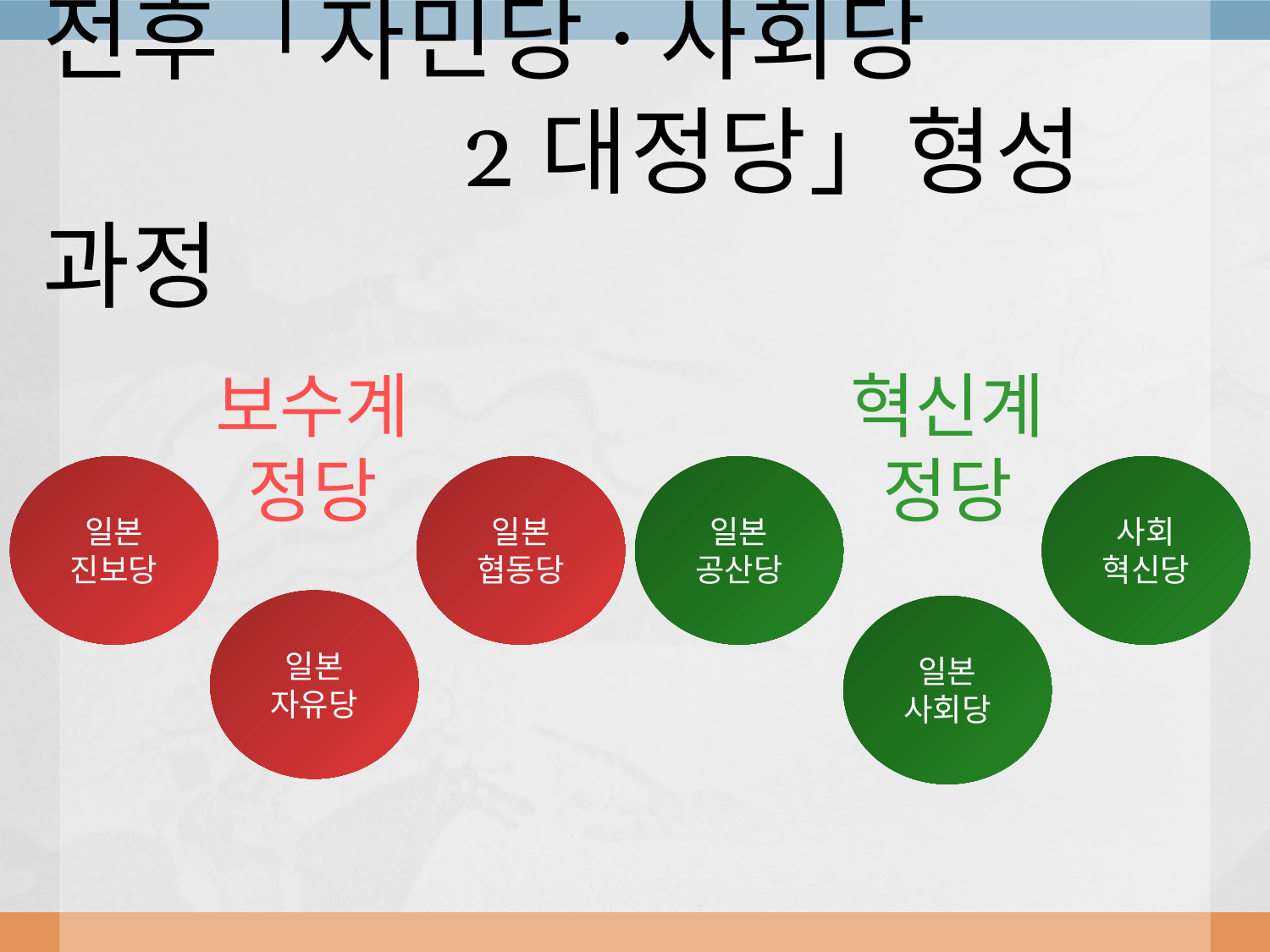

# 전후「자민당·사회당 2대정당」형성 과정
보수계 정당
혁신계 정당
일본
진보당
일본
협동당
일본
자유당
일본
공산당
사회
혁신당
일본
사회당